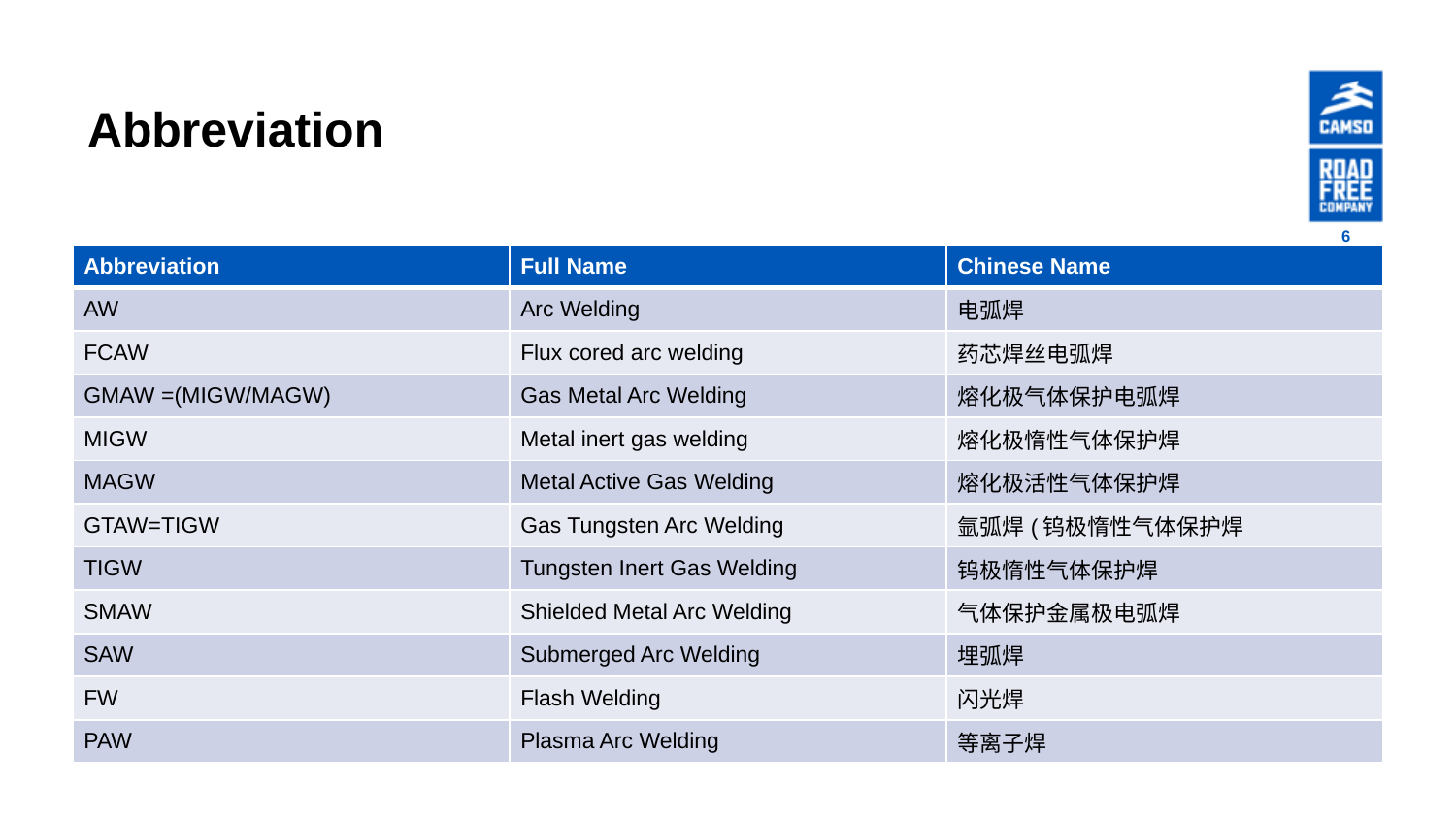

# Abbreviation
6
| Abbreviation | Full Name | Chinese Name |
| --- | --- | --- |
| AW | Arc Welding | 电弧焊 |
| FCAW | Flux cored arc welding | 药芯焊丝电弧焊 |
| GMAW =(MIGW/MAGW) | Gas Metal Arc Welding | 熔化极气体保护电弧焊 |
| MIGW | Metal inert gas welding | 熔化极惰性气体保护焊 |
| MAGW | Metal Active Gas Welding | 熔化极活性气体保护焊 |
| GTAW=TIGW | Gas Tungsten Arc Welding | 氩弧焊(钨极惰性气体保护焊 |
| TIGW | Tungsten Inert Gas Welding | 钨极惰性气体保护焊 |
| SMAW | Shielded Metal Arc Welding | 气体保护金属极电弧焊 |
| SAW | Submerged Arc Welding | 埋弧焊 |
| FW | Flash Welding | 闪光焊 |
| PAW | Plasma Arc Welding | 等离子焊 |